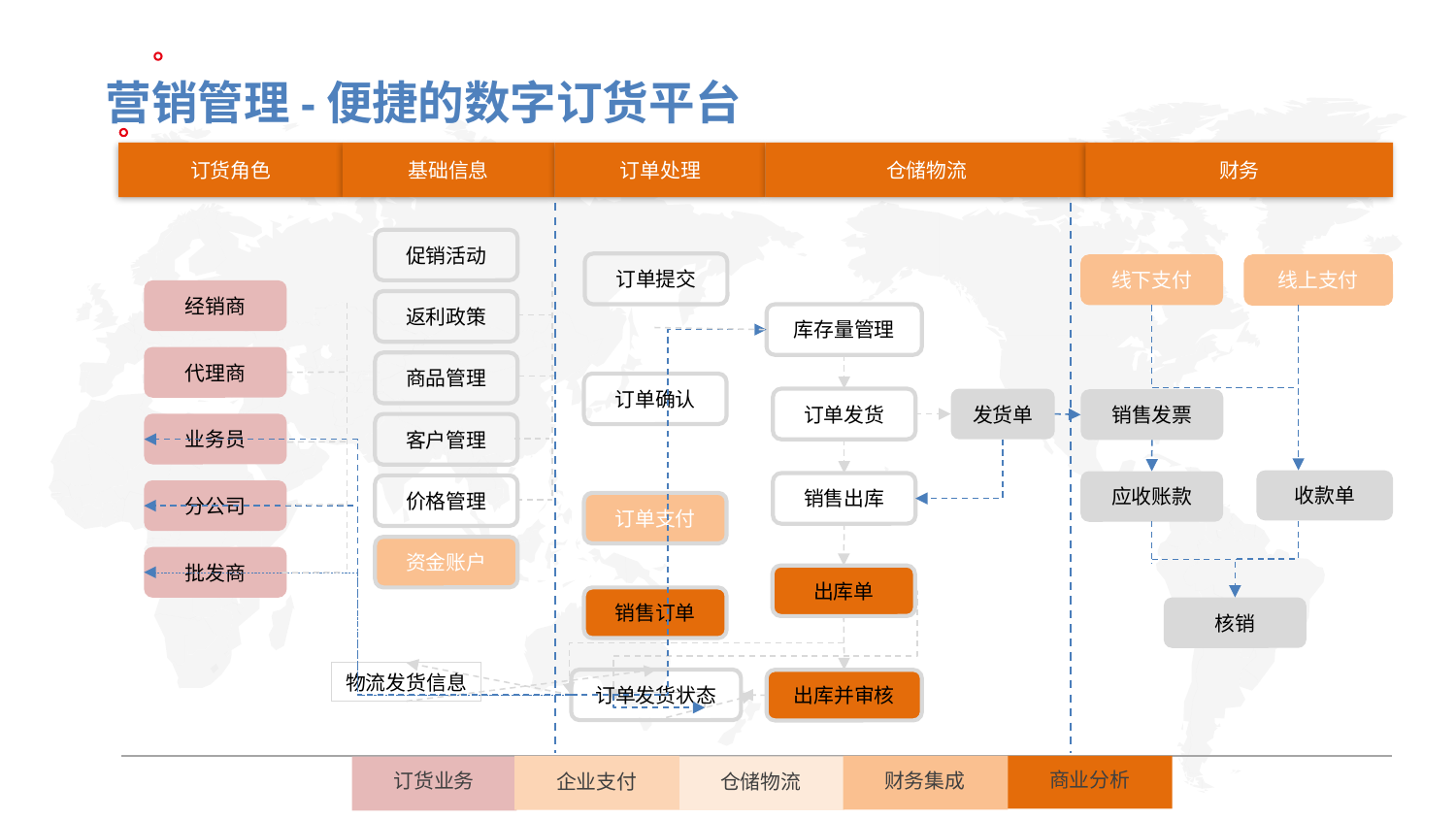

营销管理-便捷的数字订货平台

订单处理
仓储物流
财务
基础信息
订货角色
促销活动
订单提交
线上支付
线下支付
经销商
返利政策
库存量管理
代理商
商品管理
订单确认
发货单
订单发货
销售发票
业务员
客户管理
收款单
应收账款
销售出库
价格管理
分公司
订单支付
资金账户
批发商
出库单
销售订单
核销
物流发货信息
订单发货状态
出库并审核

商业分析

财务集成

企业支付

仓储物流

订货业务